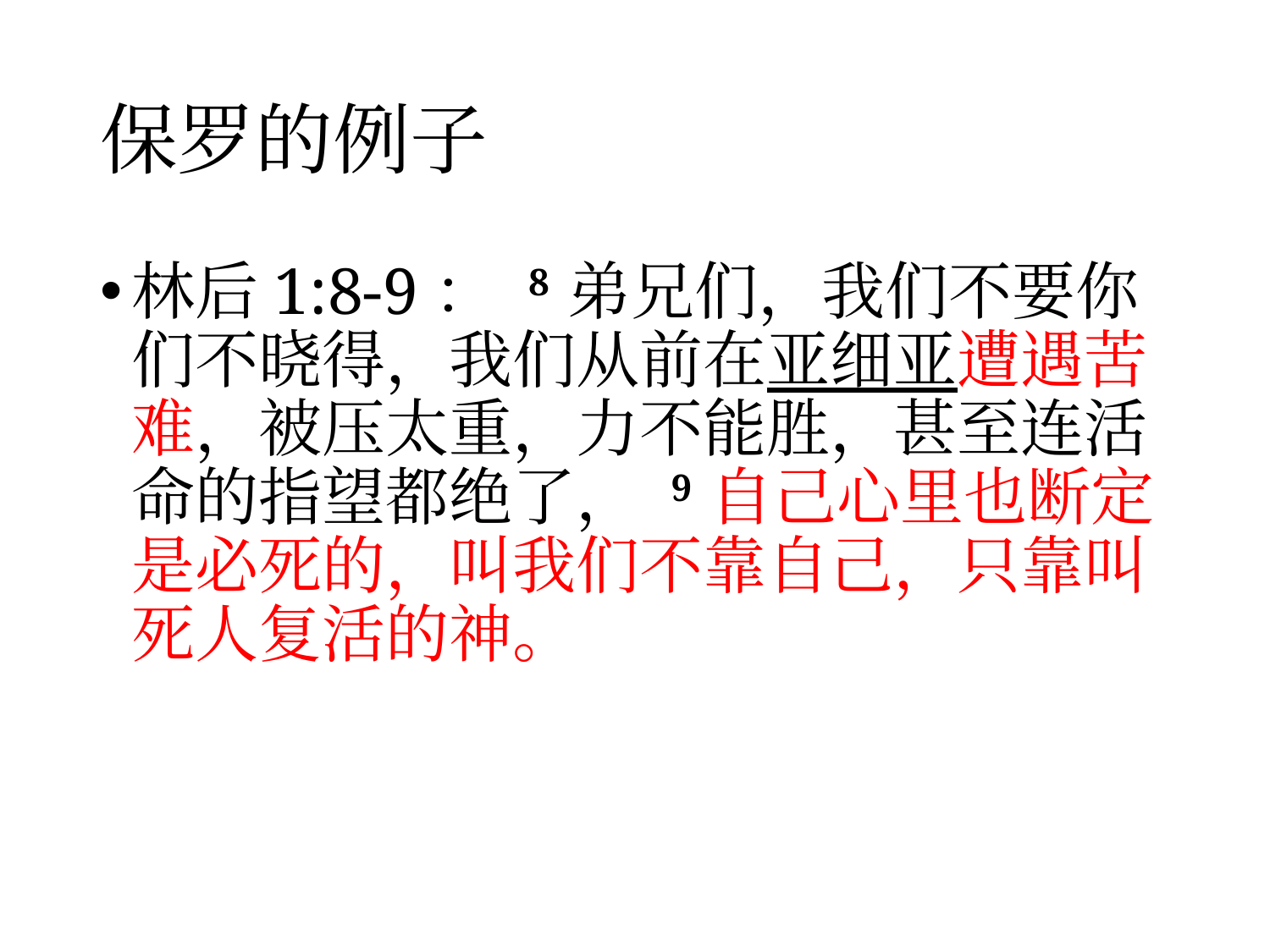

# 保罗的例子
林后1:8-9： 8 弟兄们，我们不要你们不晓得，我们从前在亚细亚遭遇苦难，被压太重，力不能胜，甚至连活命的指望都绝了， 9 自己心里也断定是必死的，叫我们不靠自己，只靠叫死人复活的神。